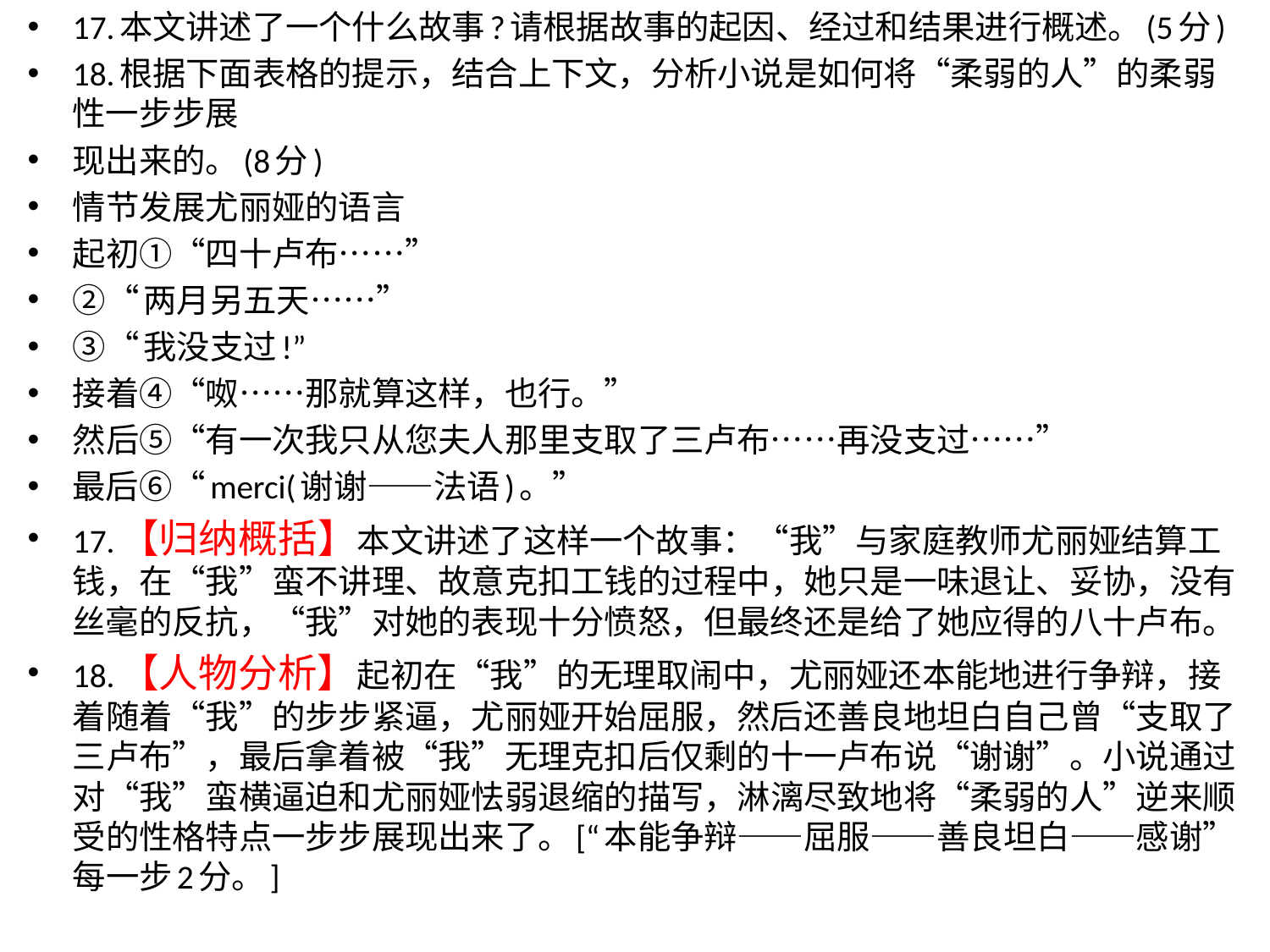

17.本文讲述了一个什么故事?请根据故事的起因、经过和结果进行概述。(5分)
18.根据下面表格的提示，结合上下文，分析小说是如何将“柔弱的人”的柔弱性一步步展
现出来的。(8分)
情节发展尤丽娅的语言
起初①“四十卢布……”
②“两月另五天……”
③“我没支过!”
接着④“呶……那就算这样，也行。”
然后⑤“有一次我只从您夫人那里支取了三卢布……再没支过……”
最后⑥“merci(谢谢——法语)。”
17.【归纳概括】本文讲述了这样一个故事：“我”与家庭教师尤丽娅结算工钱，在“我”蛮不讲理、故意克扣工钱的过程中，她只是一味退让、妥协，没有丝毫的反抗，“我”对她的表现十分愤怒，但最终还是给了她应得的八十卢布。
18.【人物分析】起初在“我”的无理取闹中，尤丽娅还本能地进行争辩，接着随着“我”的步步紧逼，尤丽娅开始屈服，然后还善良地坦白自己曾“支取了三卢布”，最后拿着被“我”无理克扣后仅剩的十一卢布说“谢谢”。小说通过对“我”蛮横逼迫和尤丽娅怯弱退缩的描写，淋漓尽致地将“柔弱的人”逆来顺受的性格特点一步步展现出来了。[“本能争辩——屈服——善良坦白——感谢”每一步2分。]